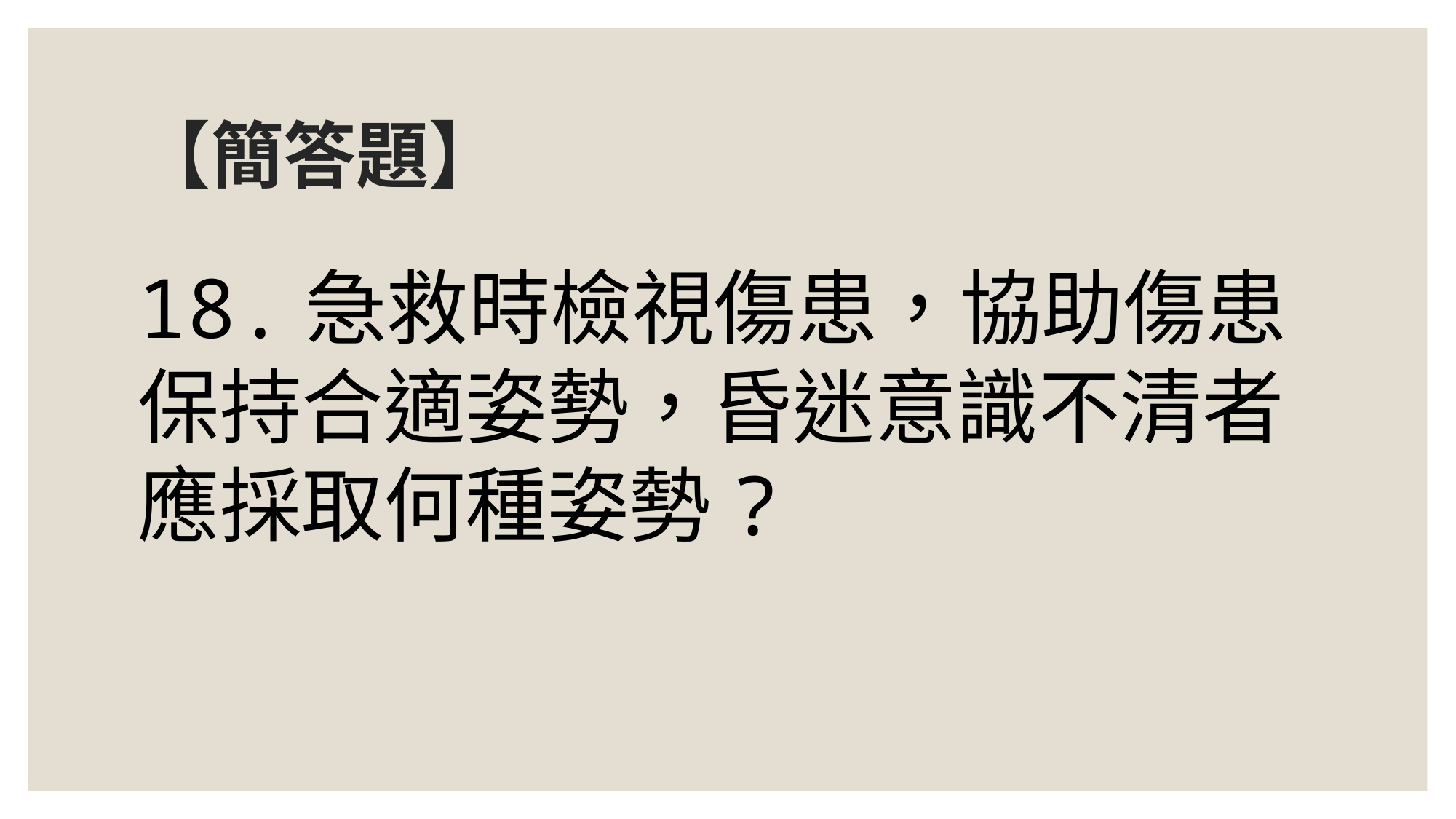

# 【簡答題】
18.急救時檢視傷患，協助傷患保持合適姿勢，昏迷意識不清者應採取何種姿勢?